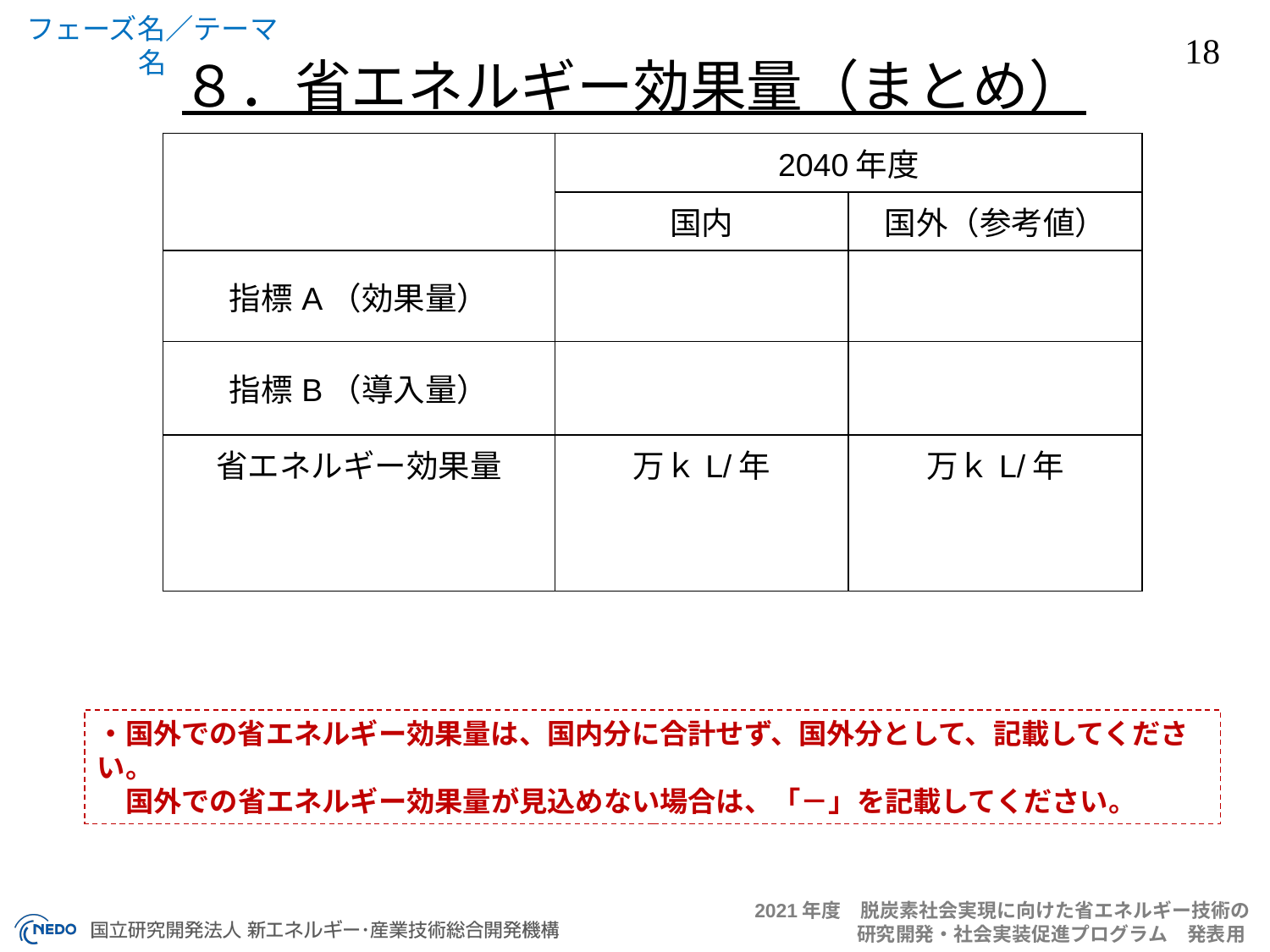

８．省エネルギー効果量（まとめ）
|  | 2040年度 |  |
| --- | --- | --- |
|  | 国内 | 国外（参考値） |
| 指標A（効果量） |  |  |
| 指標B（導入量） |  |  |
| 省エネルギー効果量 | 万ｋL/年 | 万ｋL/年 |
・国外での省エネルギー効果量は、国内分に合計せず、国外分として、記載してください。
　国外での省エネルギー効果量が見込めない場合は、「－」を記載してください。